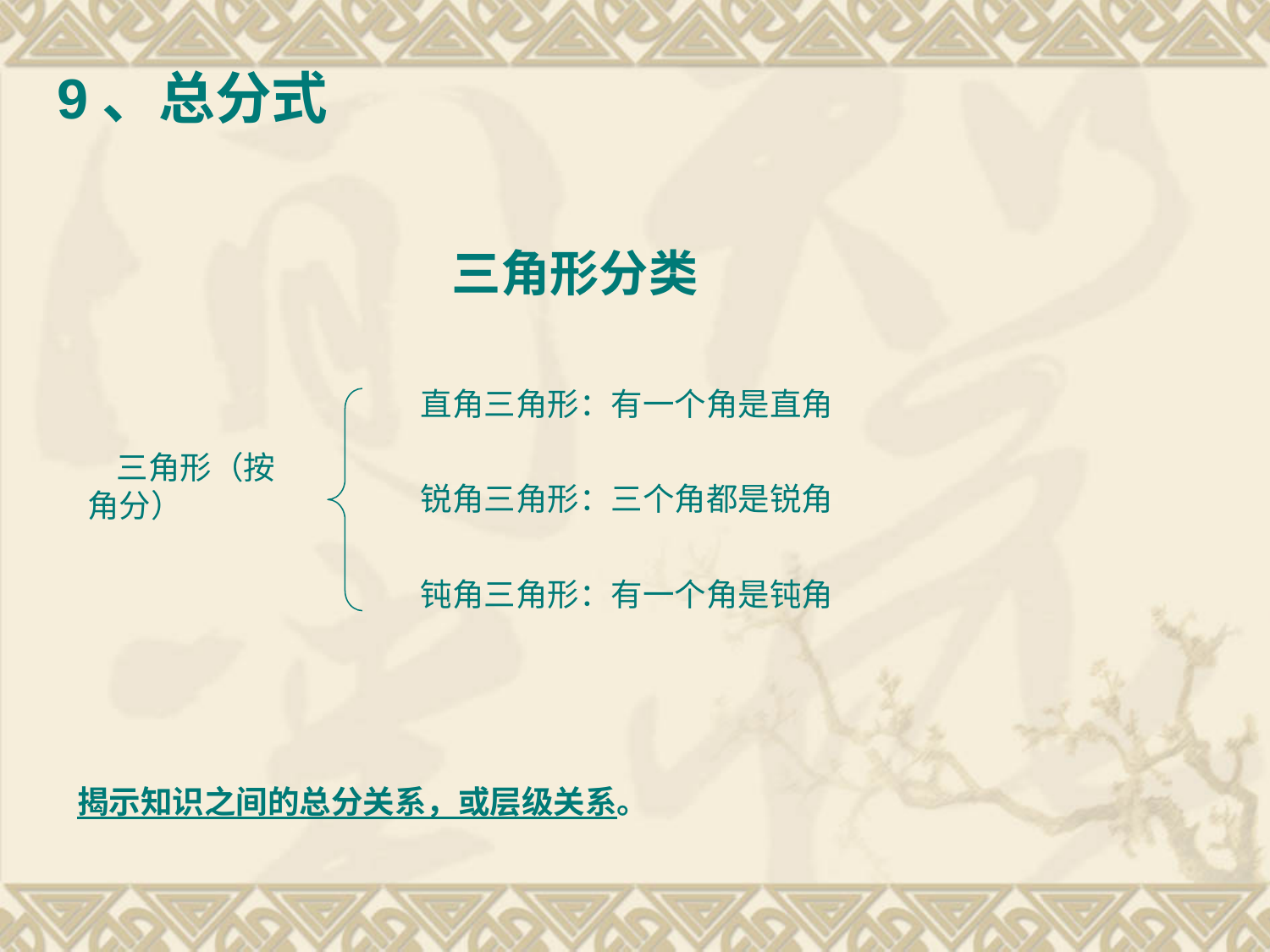

9、总分式
               三角形分类
直角三角形：有一个角是直角

   三角形（按角分）
锐角三角形：三个角都是锐角
钝角三角形：有一个角是钝角
揭示知识之间的总分关系，或层级关系。